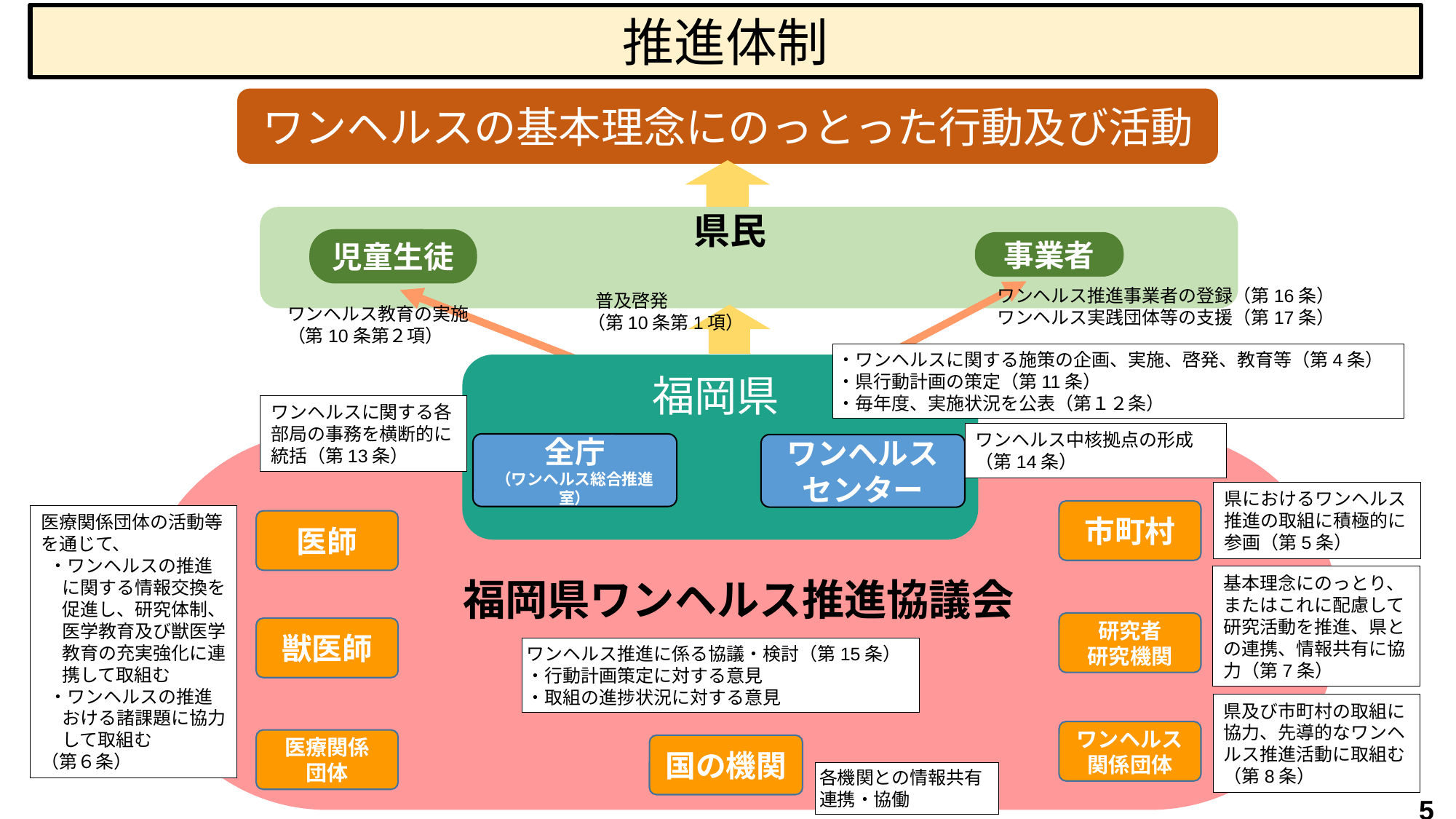

推進体制

ワンヘルスの基本理念にのっとった行動及び活動

県民

児童生徒
事業者
ワンヘルス推進事業者の登録（第16条）
ワンヘルス実践団体等の支援（第17条）
 普及啓発
（第10条第1項）

ワンヘルス教育の実施
（第10条第２項）

・ワンヘルスに関する施策の企画、実施、啓発、教育等（第4条）
・県行動計画の策定（第11条）
・毎年度、実施状況を公表（第１２条）

福岡県
ワンヘルスに関する各部局の事務を横断的に統括（第13条）
ワンヘルス中核拠点の形成（第14条）

全庁
（ワンヘルス総合推進室）
ワンヘルス
センター
県におけるワンヘルス推進の取組に積極的に参画（第5条）
市町村
医療関係団体の活動等を通じて、
 ・ワンヘルスの推進に関する情報交換を促進し、研究体制、医学教育及び獣医学教育の充実強化に連携して取組む
 ・ワンヘルスの推進おける諸課題に協力して取組む
（第６条）
医師
基本理念にのっとり、またはこれに配慮して研究活動を推進、県との連携、情報共有に協力（第7条）
福岡県ワンヘルス推進協議会
研究者
研究機関
獣医師
ワンヘルス推進に係る協議・検討（第15条）
・行動計画策定に対する意見
・取組の進捗状況に対する意見
県及び市町村の取組に協力、先導的なワンヘルス推進活動に取組む（第8条）
ワンヘルス
関係団体
医療関係
団体
国の機関
各機関との情報共有
連携・協働
5